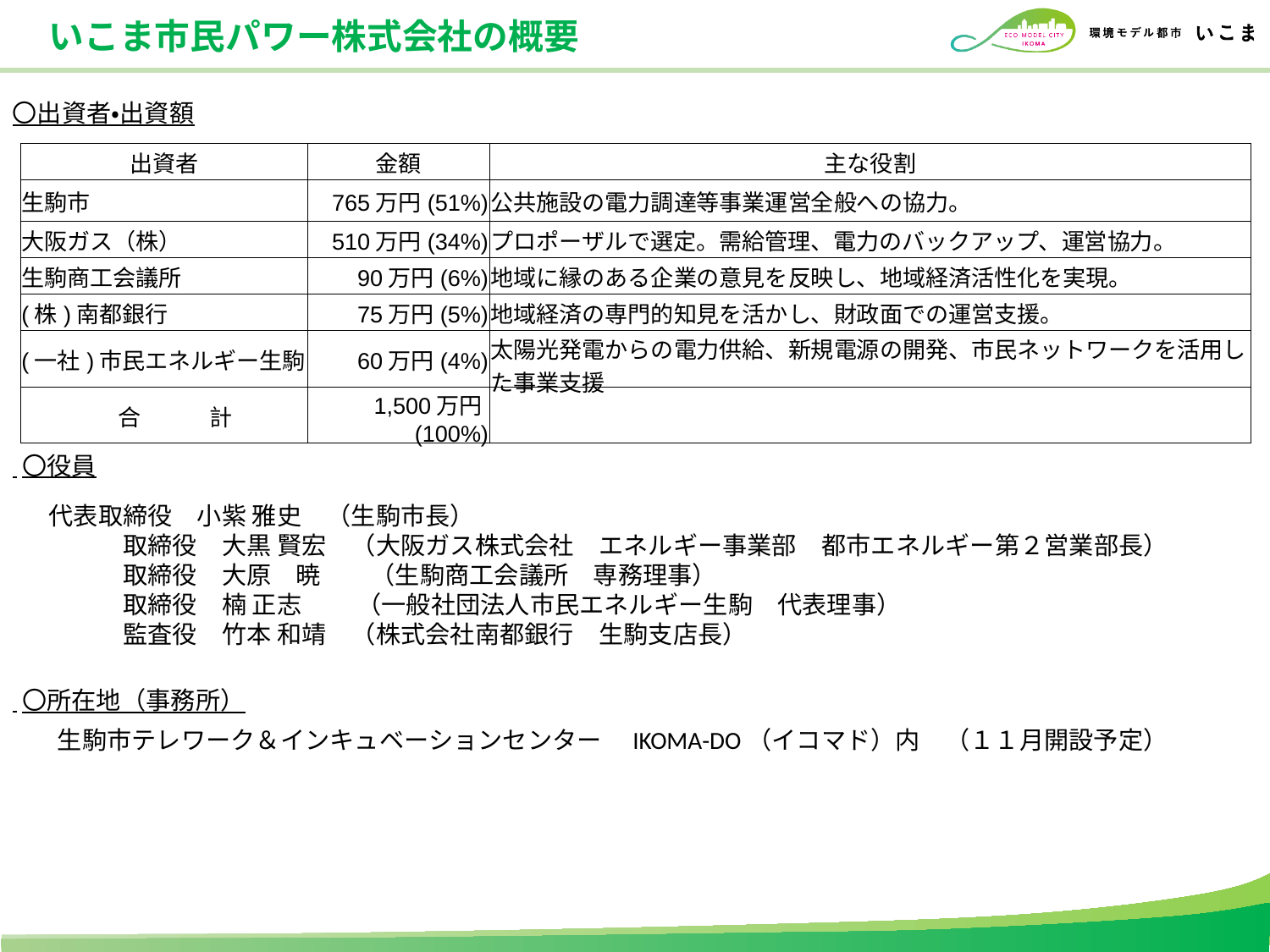

いこま市民パワー株式会社の概要
〇出資者・出資額
| 出資者 | 金額 | 主な役割 |
| --- | --- | --- |
| 生駒市 | 765万円(51%) | 公共施設の電力調達等事業運営全般への協力。 |
| 大阪ガス（株） | 510万円(34%) | プロポーザルで選定。需給管理、電力のバックアップ、運営協力。 |
| 生駒商工会議所 | 90万円(6%) | 地域に縁のある企業の意見を反映し、地域経済活性化を実現。 |
| (株)南都銀行 | 75万円(5%) | 地域経済の専門的知見を活かし、財政面での運営支援。 |
| (一社)市民エネルギー生駒 | 60万円(4%) | 太陽光発電からの電力供給、新規電源の開発、市民ネットワークを活用した事業支援 |
| 合　　　計 | 1,500万円(100%) |  |
 〇役員
代表取締役　小紫 雅史　（生駒市長）
　　　取締役　大黒 賢宏　（大阪ガス株式会社　エネルギー事業部　都市エネルギー第２営業部長）
　　　取締役　大原　暁　　（生駒商工会議所　専務理事）
　　　取締役　楠 正志　　 （一般社団法人市民エネルギー生駒　代表理事）
　　　監査役　竹本 和靖　（株式会社南都銀行　生駒支店長）
 〇所在地（事務所）
　生駒市テレワーク＆インキュベーションセンター　IKOMA-DO（イコマド）内　（１１月開設予定）